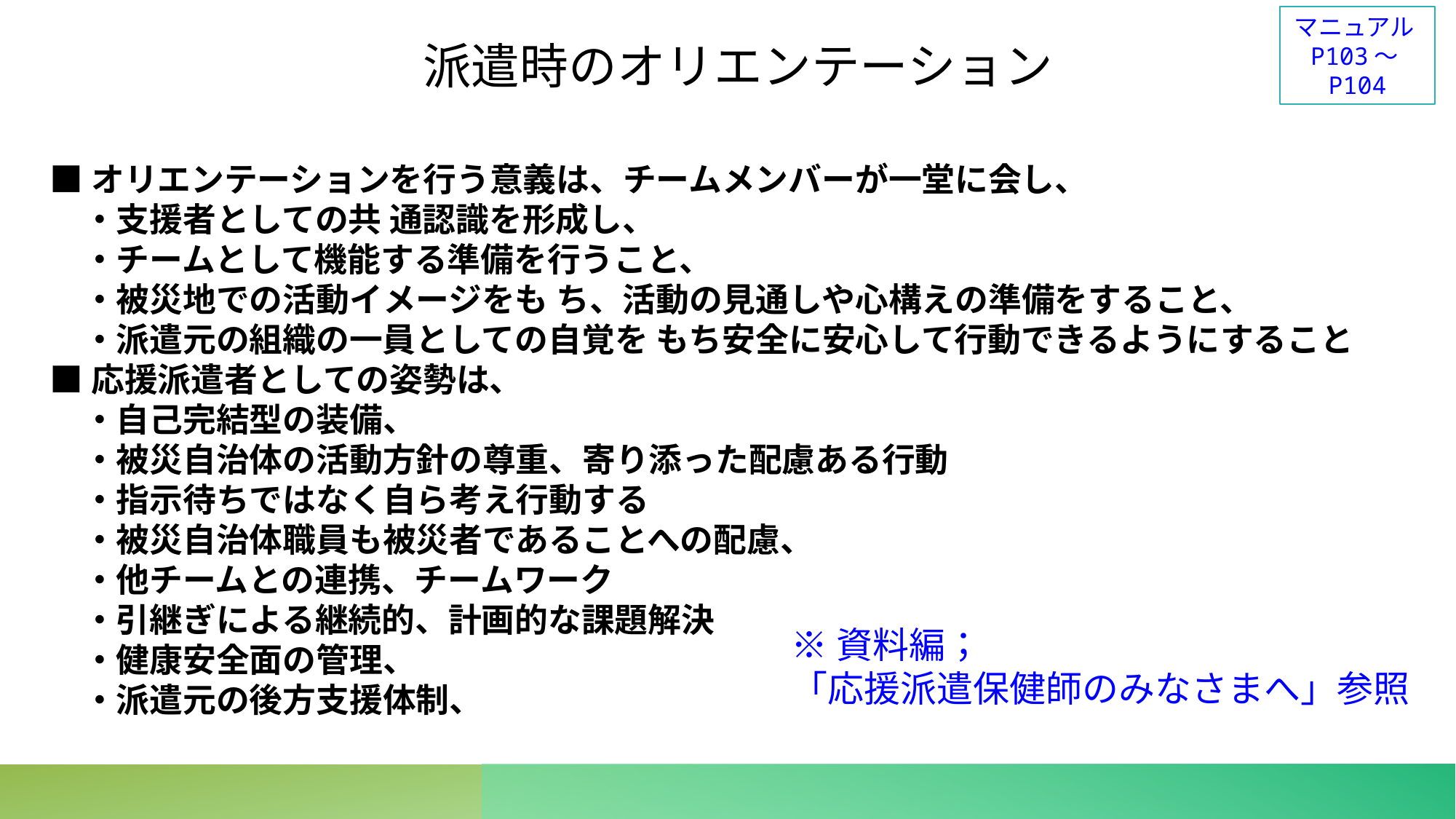

マニュアルP103～P104
派遣時のオリエンテーション
■オリエンテーションを行う意義は、チームメンバーが一堂に会し、
　・支援者としての共 通認識を形成し、
　・チームとして機能する準備を行うこと、
　・被災地での活動イメージをも ち、活動の見通しや心構えの準備をすること、
　・派遣元の組織の一員としての自覚を もち安全に安心して行動できるようにすること
■応援派遣者としての姿勢は、
　・自己完結型の装備、
　・被災自治体の活動方針の尊重、寄り添った配慮ある行動
　・指示待ちではなく自ら考え行動する
　・被災自治体職員も被災者であることへの配慮、
　・他チームとの連携、チームワーク
　・引継ぎによる継続的、計画的な課題解決
　・健康安全面の管理、
　・派遣元の後方支援体制、
※資料編；
「応援派遣保健師のみなさまへ」参照